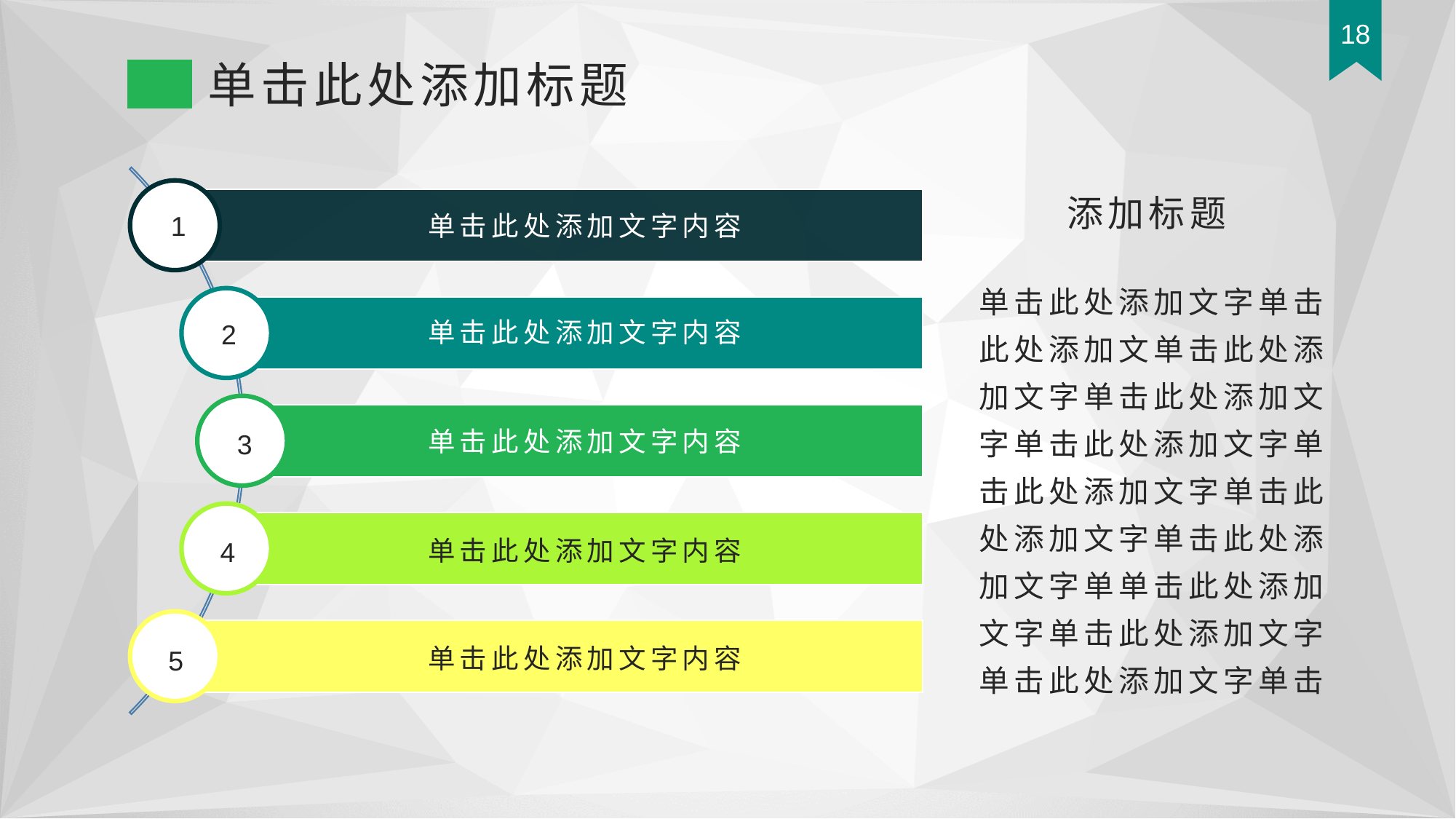

18
单击此处添加标题

添加标题
1
单击此处添加文字内容
单击此处添加文字单击此处添加文单击此处添加文字单击此处添加文字单击此处添加文字单击此处添加文字单击此处添加文字单击此处添加文字单单击此处添加文字单击此处添加文字单击此处添加文字单击
单击此处添加文字内容
2
单击此处添加文字内容
3
单击此处添加文字内容
4
单击此处添加文字内容
5